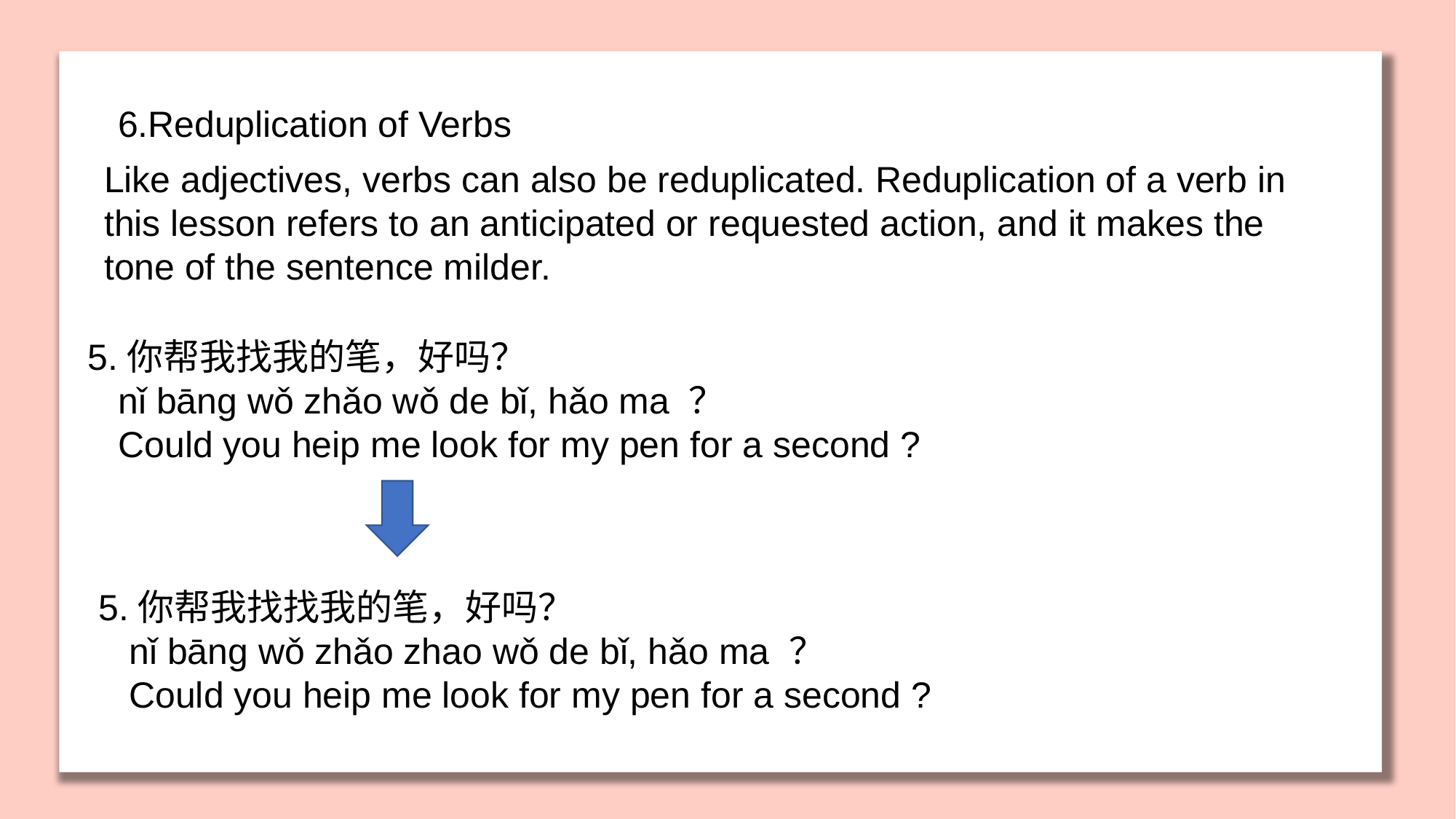

6.Reduplication of Verbs
Like adjectives, verbs can also be reduplicated. Reduplication of a verb in this lesson refers to an anticipated or requested action, and it makes the tone of the sentence milder.
5.你帮我找我的笔，好吗？
   nǐ bāng wǒ zhǎo wǒ de bǐ, hǎo ma ？
   Could you heip me look for my pen for a second ?

5.你帮我找找我的笔，好吗？
   nǐ bāng wǒ zhǎo zhao wǒ de bǐ, hǎo ma ？
   Could you heip me look for my pen for a second ?